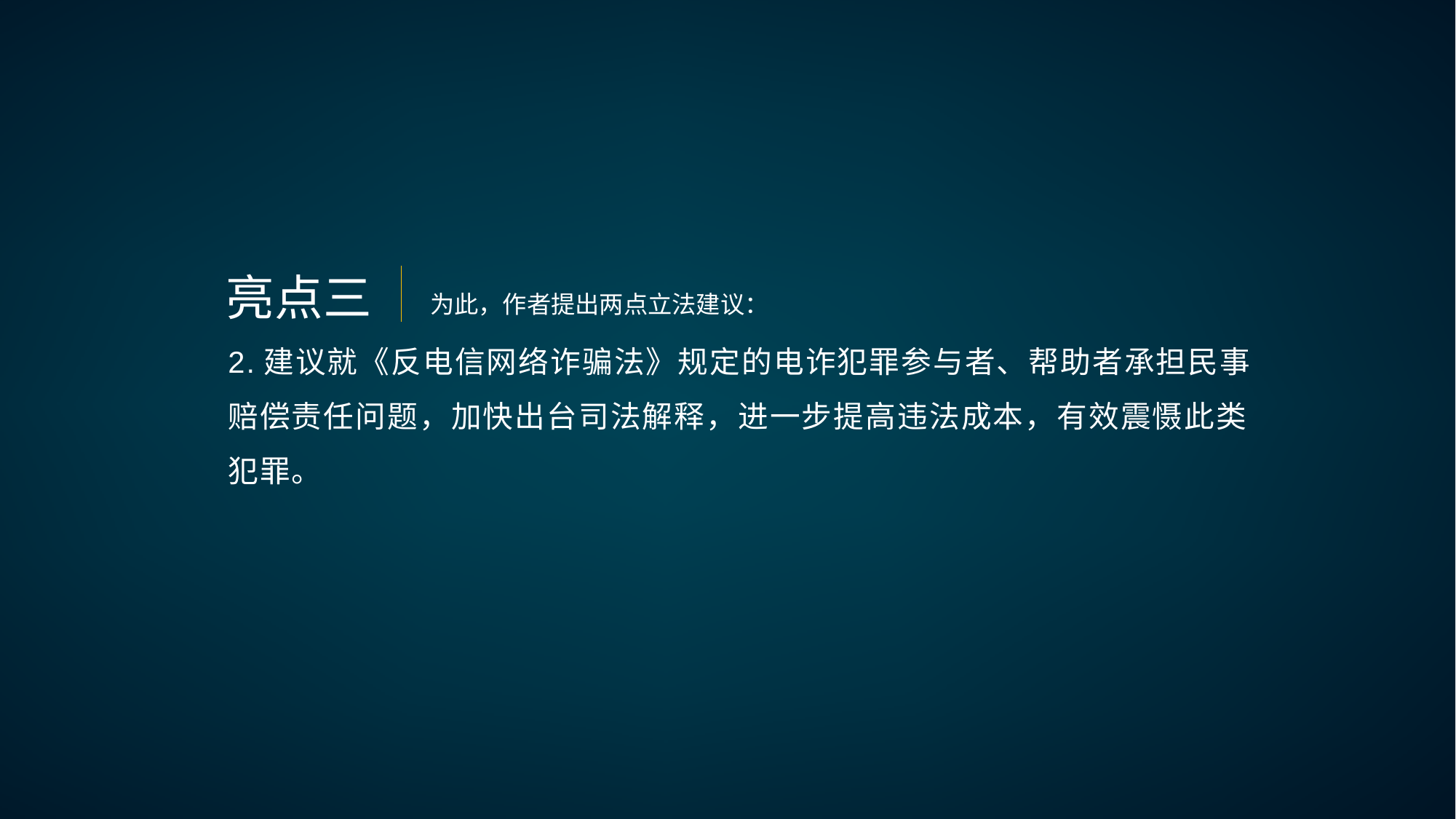

亮点三
为此，作者提出两点立法建议：
2.建议就《反电信网络诈骗法》规定的电诈犯罪参与者、帮助者承担民事赔偿责任问题，加快出台司法解释，进一步提高违法成本，有效震慑此类犯罪。